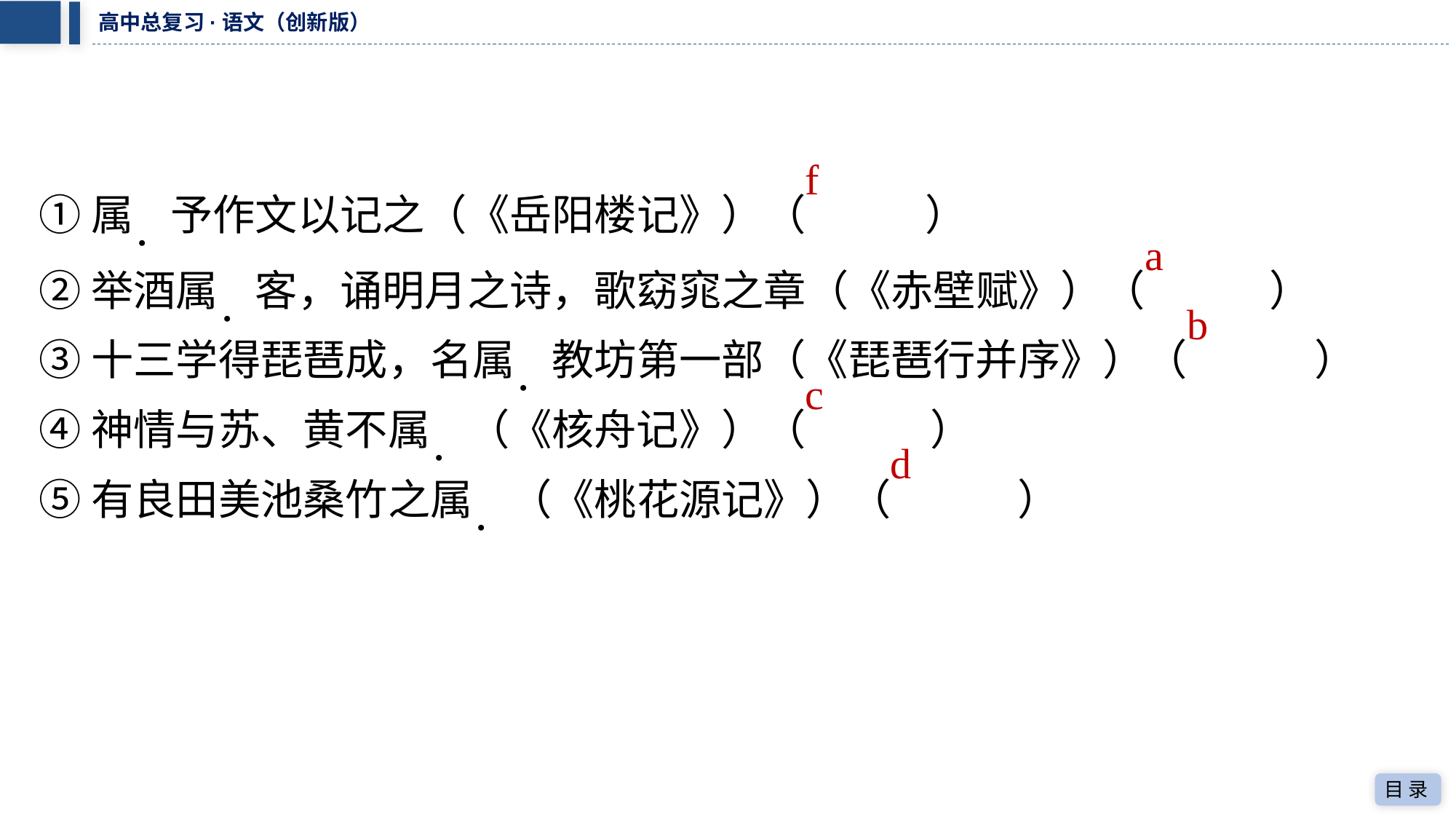

f
①属．予作文以记之（《岳阳楼记》）（　f　）
a
②举酒属．客，诵明月之诗，歌窈窕之章（《赤壁赋》）（　a　）
b
③十三学得琵琶成，名属．教坊第一部（《琵琶行并序》）（　b　）
c
④神情与苏、黄不属．（《核舟记》）（　c　）
d
⑤有良田美池桑竹之属．（《桃花源记》）（　d　）